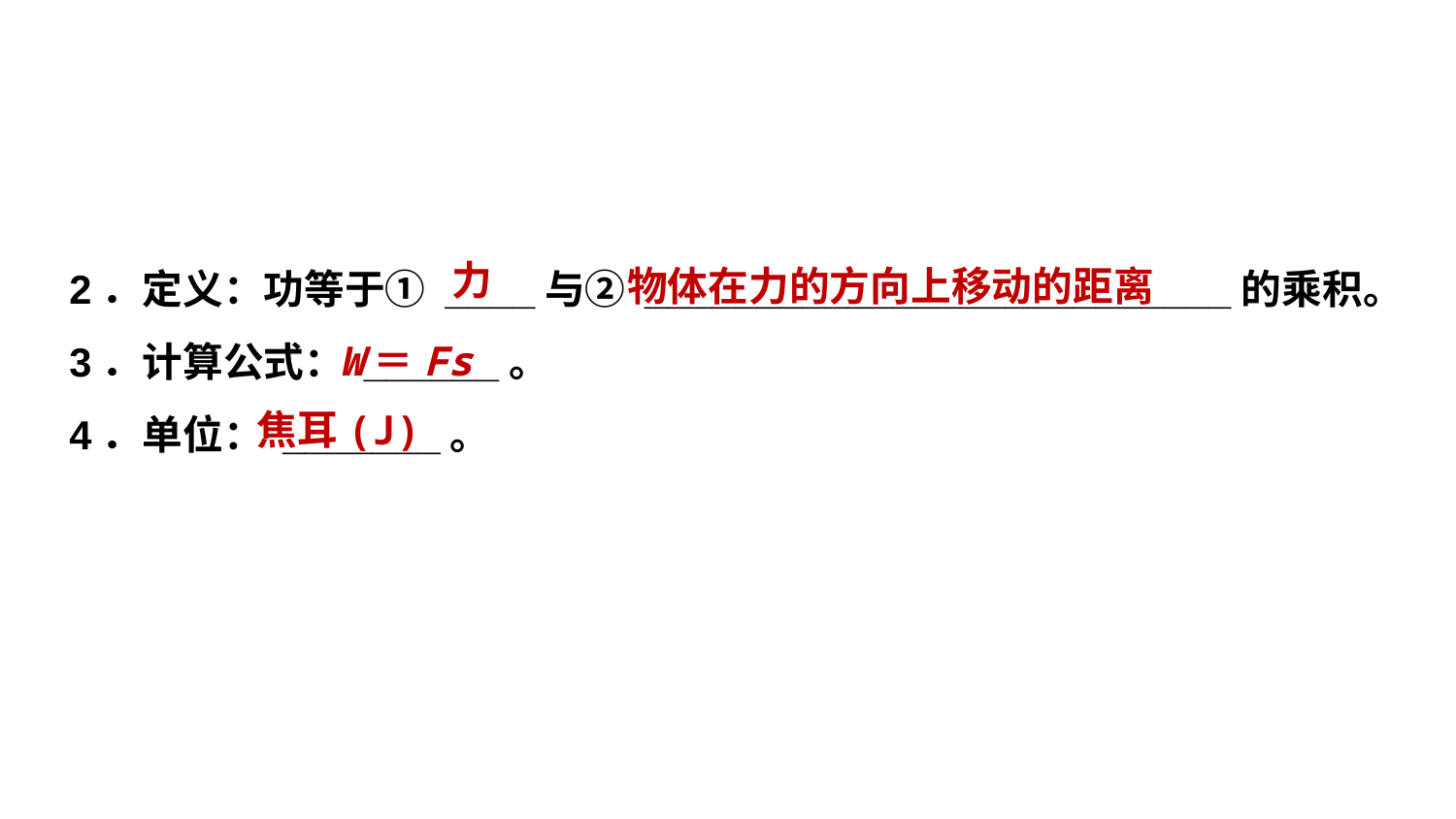

力
物体在力的方向上移动的距离
2．定义：功等于① ____与② __________________________的乘积。
3．计算公式： ______。
4．单位： _______。
W＝Fs
焦耳(J)